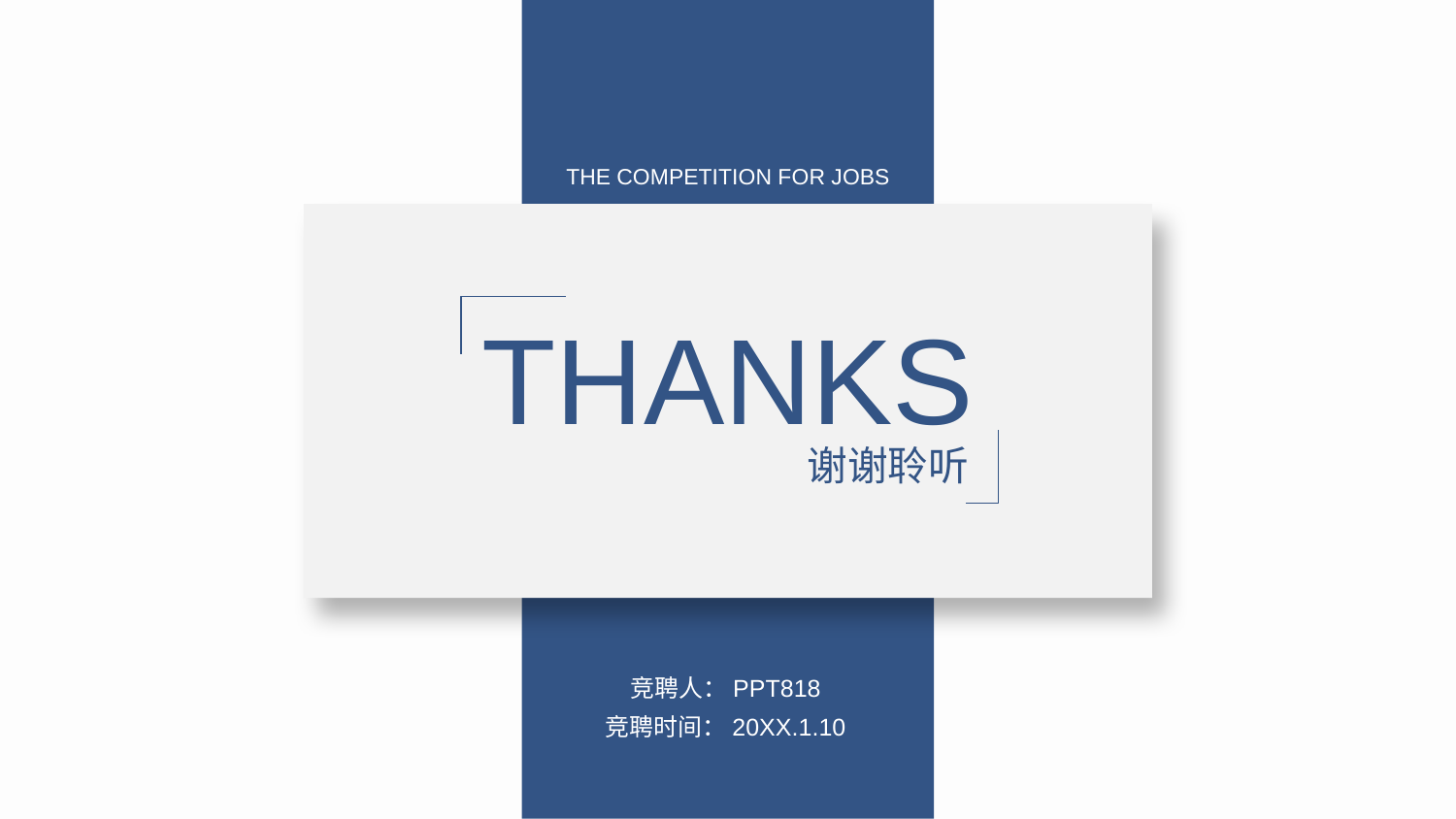

THE COMPETITION FOR JOBS

THANKS

谢谢聆听
竞聘人：PPT818
竞聘时间：20XX.1.10